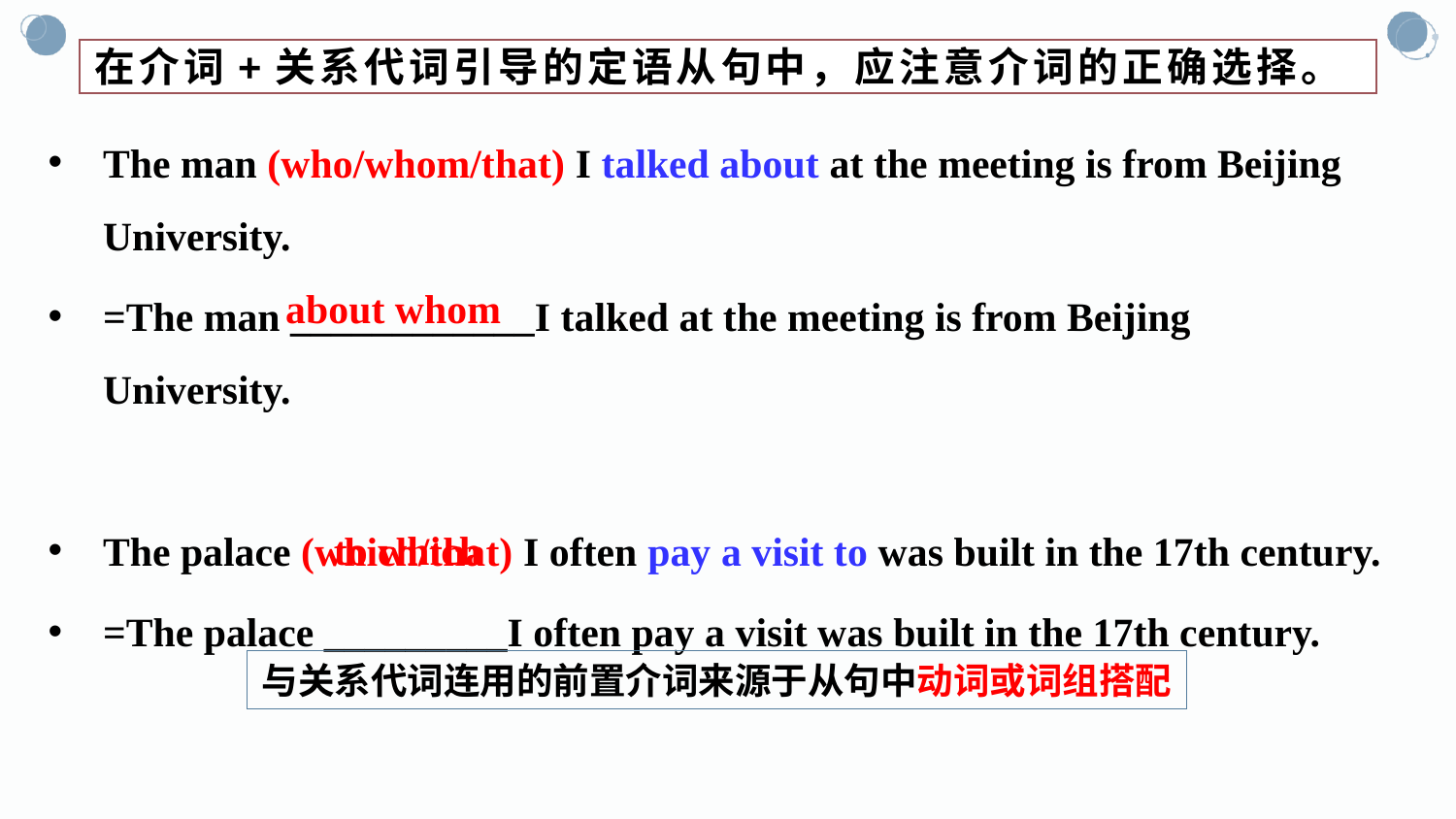

# 在介词+关系代词引导的定语从句中，应注意介词的正确选择。
The man (who/whom/that) I talked about at the meeting is from Beijing University.
=The man ____________I talked at the meeting is from Beijing University.

The palace (which/that) I often pay a visit to was built in the 17th century.
=The palace _________I often pay a visit was built in the 17th century.

about whom
to which
与关系代词连用的前置介词来源于从句中动词或词组搭配